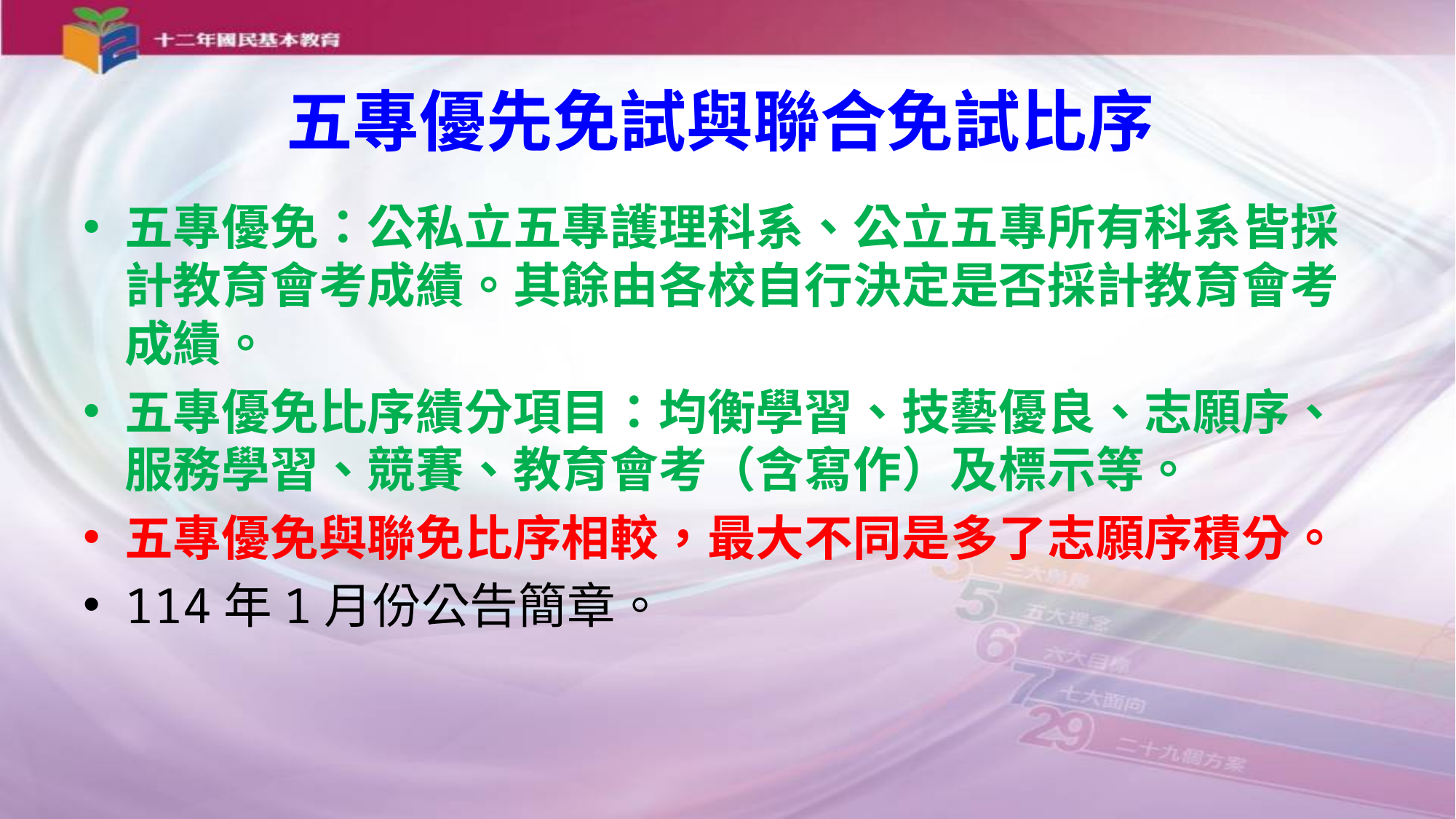

# 五專優先免試與聯合免試比序
五專優免：公私立五專護理科系、公立五專所有科系皆採計教育會考成績。其餘由各校自行決定是否採計教育會考成績。
五專優免比序績分項目：均衡學習、技藝優良、志願序、服務學習、競賽、教育會考（含寫作）及標示等。
五專優免與聯免比序相較，最大不同是多了志願序積分。
114年1月份公告簡章。